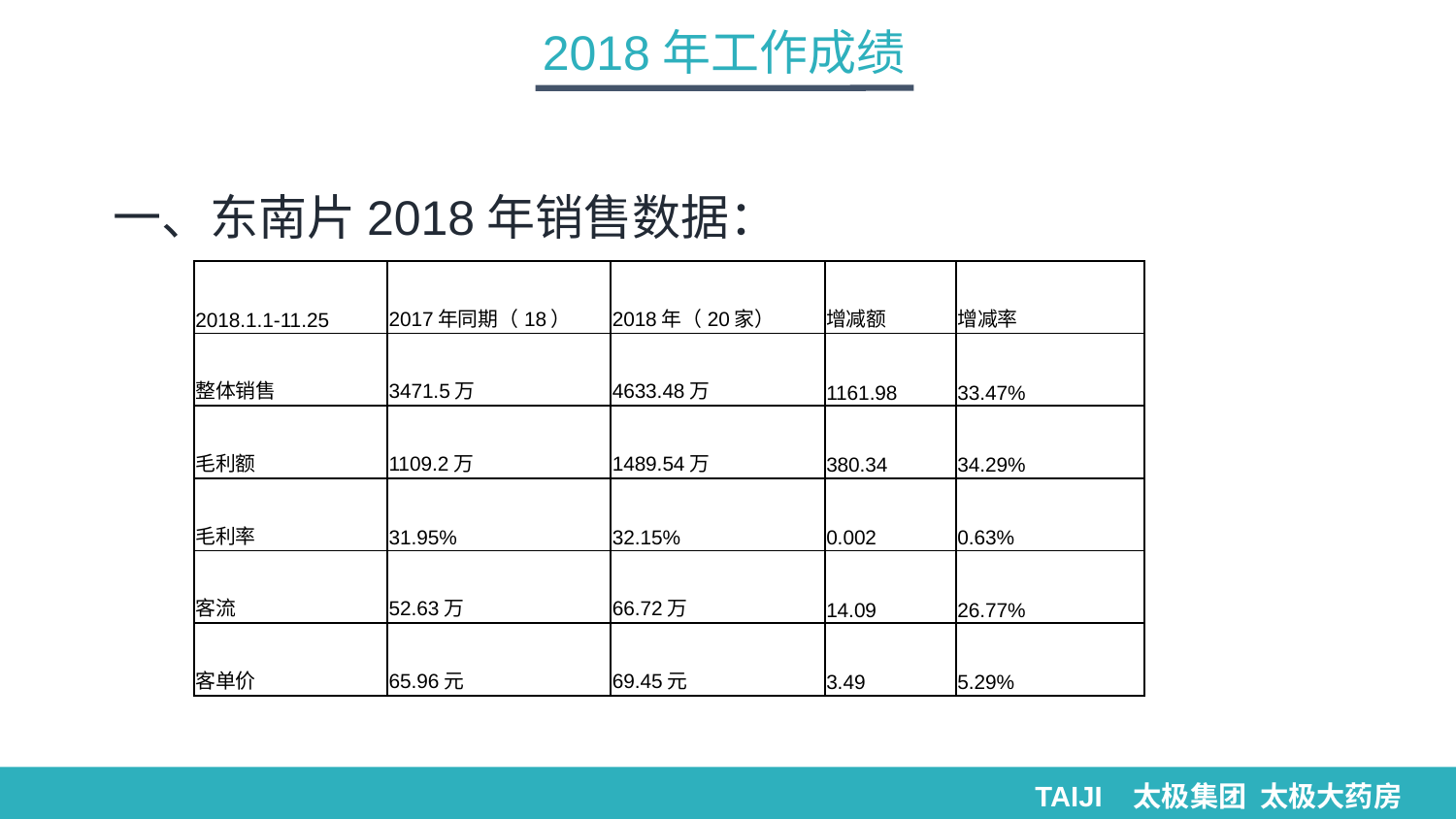

2018年工作成绩

一、东南片2018年销售数据：
| 2018.1.1-11.25 | 2017年同期（18） | 2018年（20家） | 增减额 | 增减率 |
| --- | --- | --- | --- | --- |
| 整体销售 | 3471.5万 | 4633.48万 | 1161.98 | 33.47% |
| 毛利额 | 1109.2万 | 1489.54万 | 380.34 | 34.29% |
| 毛利率 | 31.95% | 32.15% | 0.002 | 0.63% |
| 客流 | 52.63万 | 66.72万 | 14.09 | 26.77% |
| 客单价 | 65.96元 | 69.45元 | 3.49 | 5.29% |

TAIJI   太极集团  太极大药房